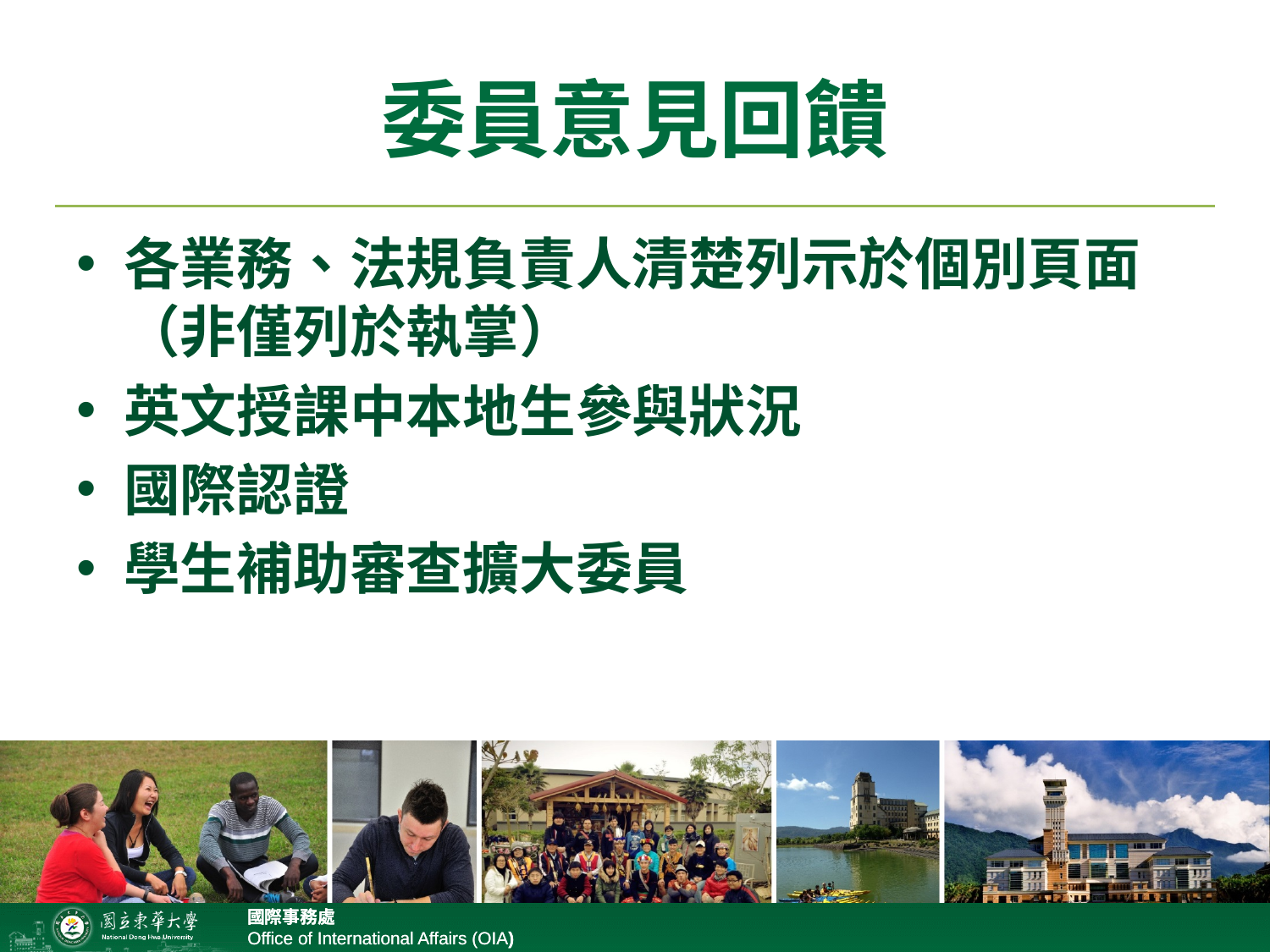

# 委員意見回饋
各業務、法規負責人清楚列示於個別頁面（非僅列於執掌）
英文授課中本地生參與狀況
國際認證
學生補助審查擴大委員